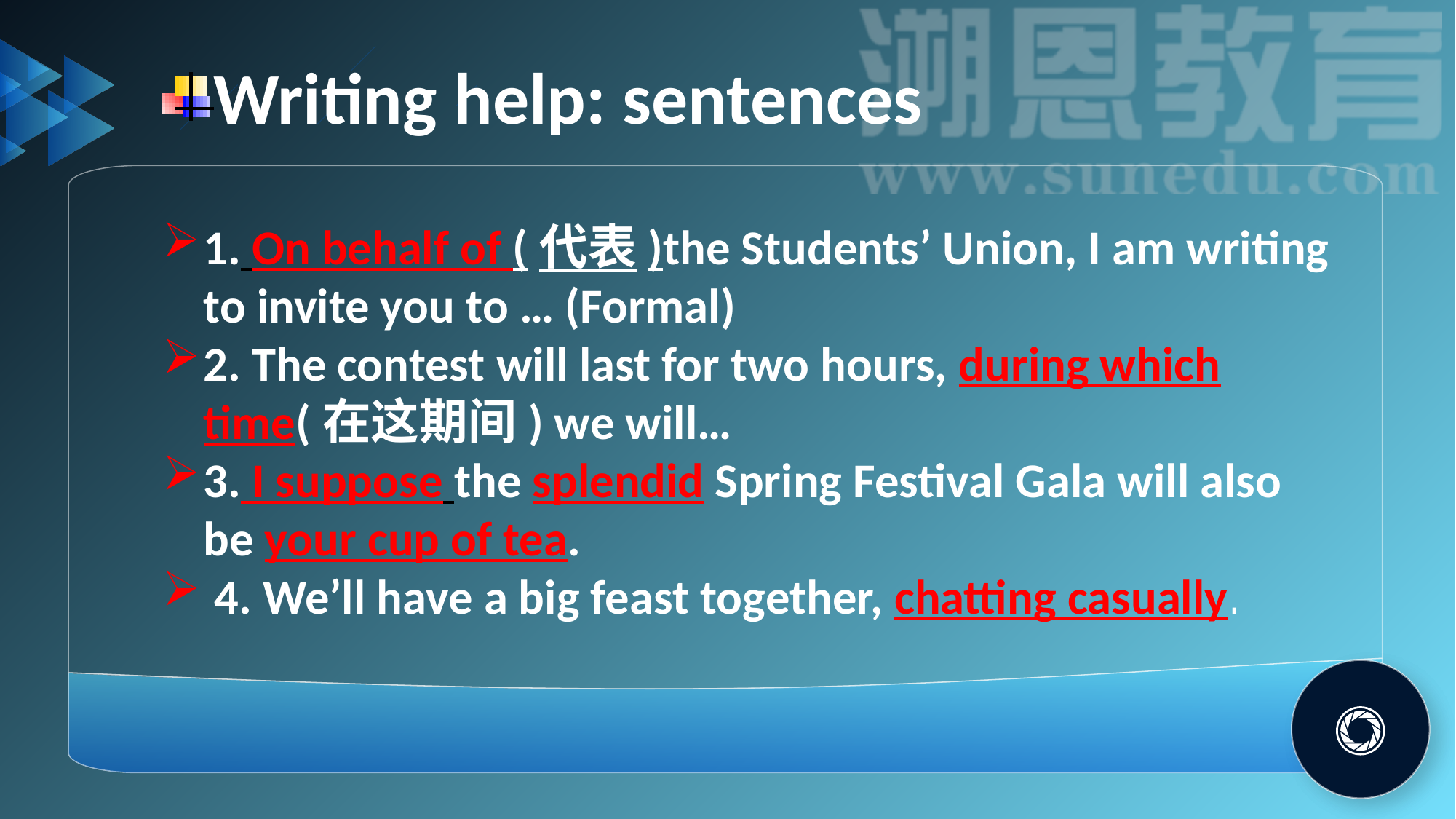

Writing help: sentences

1. On behalf of (代表)the Students’ Union, I am writing to invite you to … (Formal)
2. The contest will last for two hours, during which time(在这期间) we will…
3. I suppose the splendid Spring Festival Gala will also be your cup of tea.
 4. We’ll have a big feast together, chatting casually.